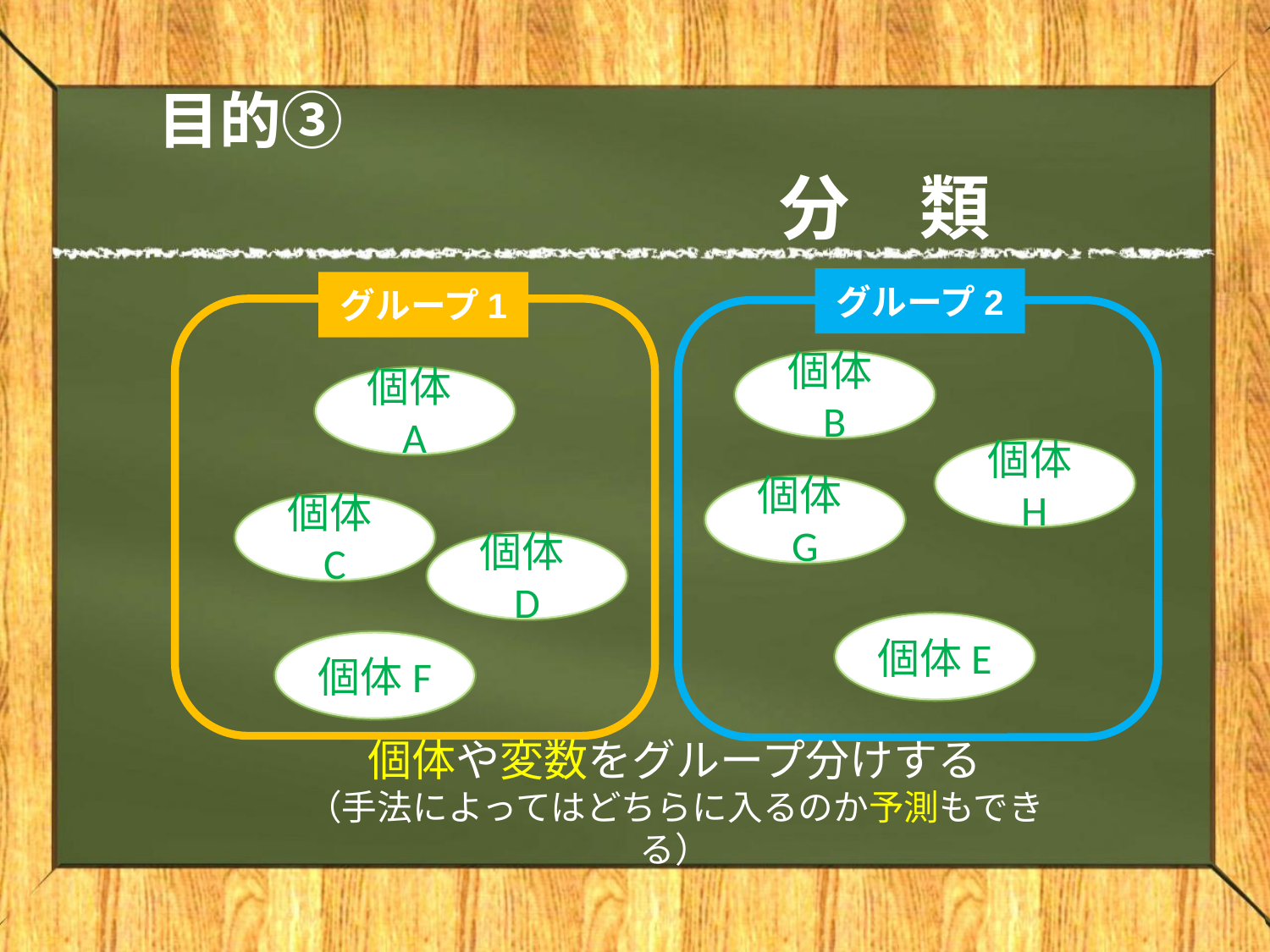

# 目的③ 　　　　　　　　分　類
グループ2
グループ1

個体B
個体A
個体H
個体G
個体C
個体D
個体E
個体F
個体や変数をグループ分けする
（手法によってはどちらに入るのか予測もできる）